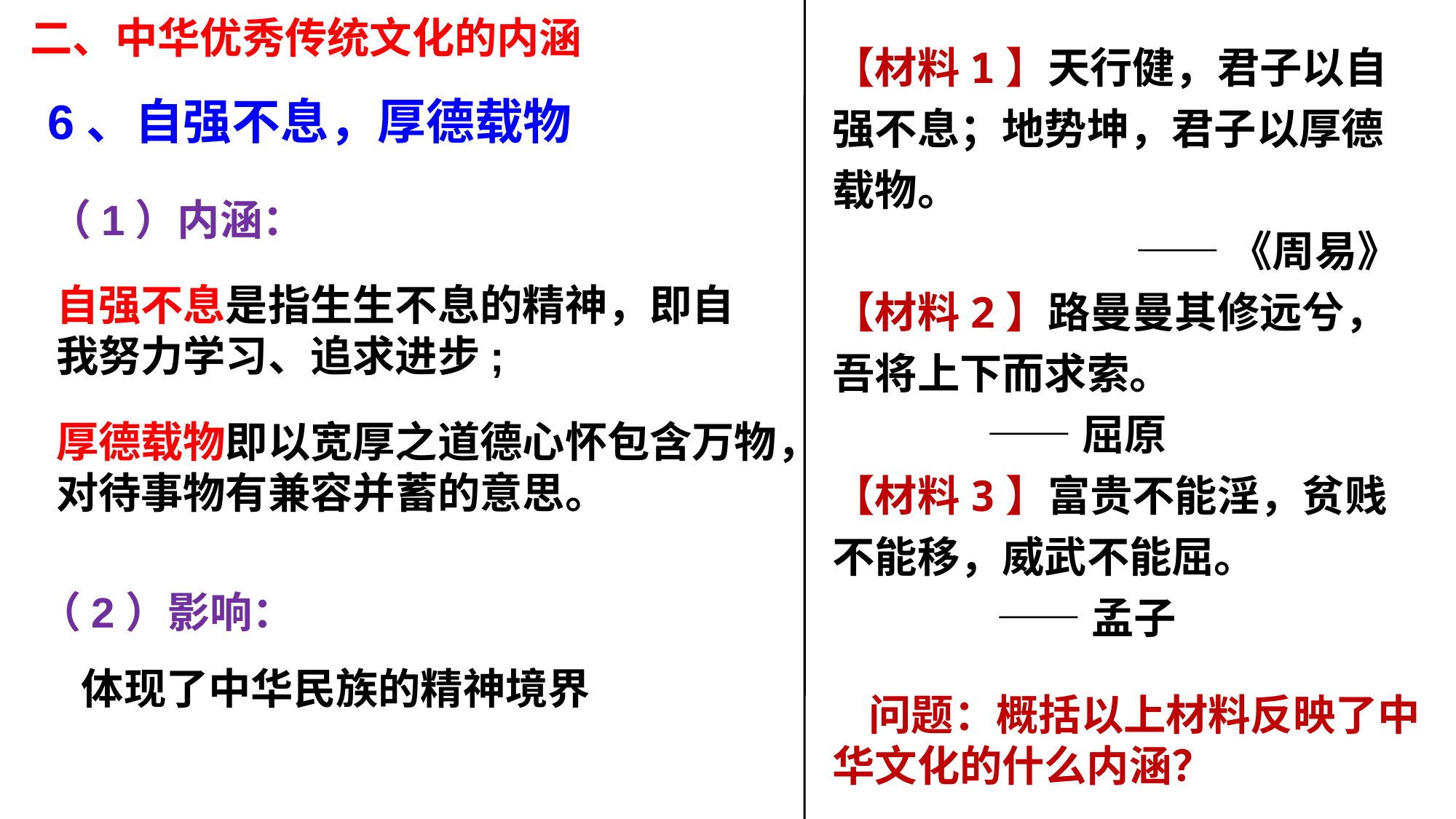

二、中华优秀传统文化的内涵
【材料1】天行健，君子以自强不息；地势坤，君子以厚德载物。
——《周易》
【材料2】路曼曼其修远兮，吾将上下而求索。
                ——屈原
【材料3】富贵不能淫，贫贱不能移，威武不能屈。
                 ——孟子
6、自强不息，厚德载物
（1）内涵：
自强不息是指生生不息的精神，即自我努力学习、追求进步;
厚德载物即以宽厚之道德心怀包含万物，对待事物有兼容并蓄的意思。
（2）影响：
　体现了中华民族的精神境界
问题：概括以上材料反映了中华文化的什么内涵？